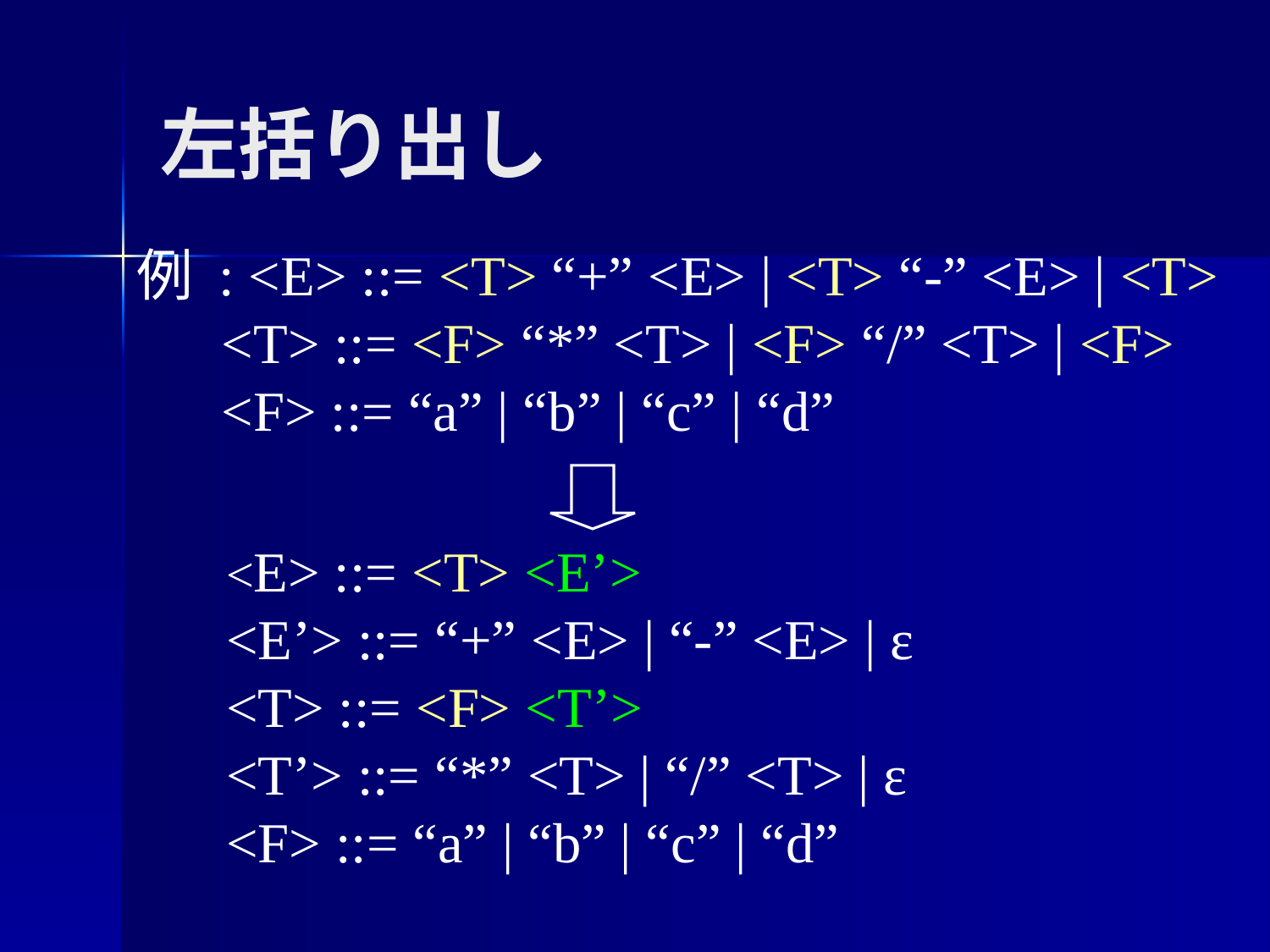

# 左括り出し
例 : <E> ::= <T> “+” <E> | <T> “-” <E> | <T>
      <T> ::= <F> “*” <T> | <F> “/” <T> | <F>
      <F> ::= “a” | “b” | “c” | “d”

<E> ::= <T> <E’>
<E’> ::= “+” <E> | “-” <E> | ε
<T> ::= <F> <T’>
<T’> ::= “*” <T> | “/” <T> | ε
<F> ::= “a” | “b” | “c” | “d”